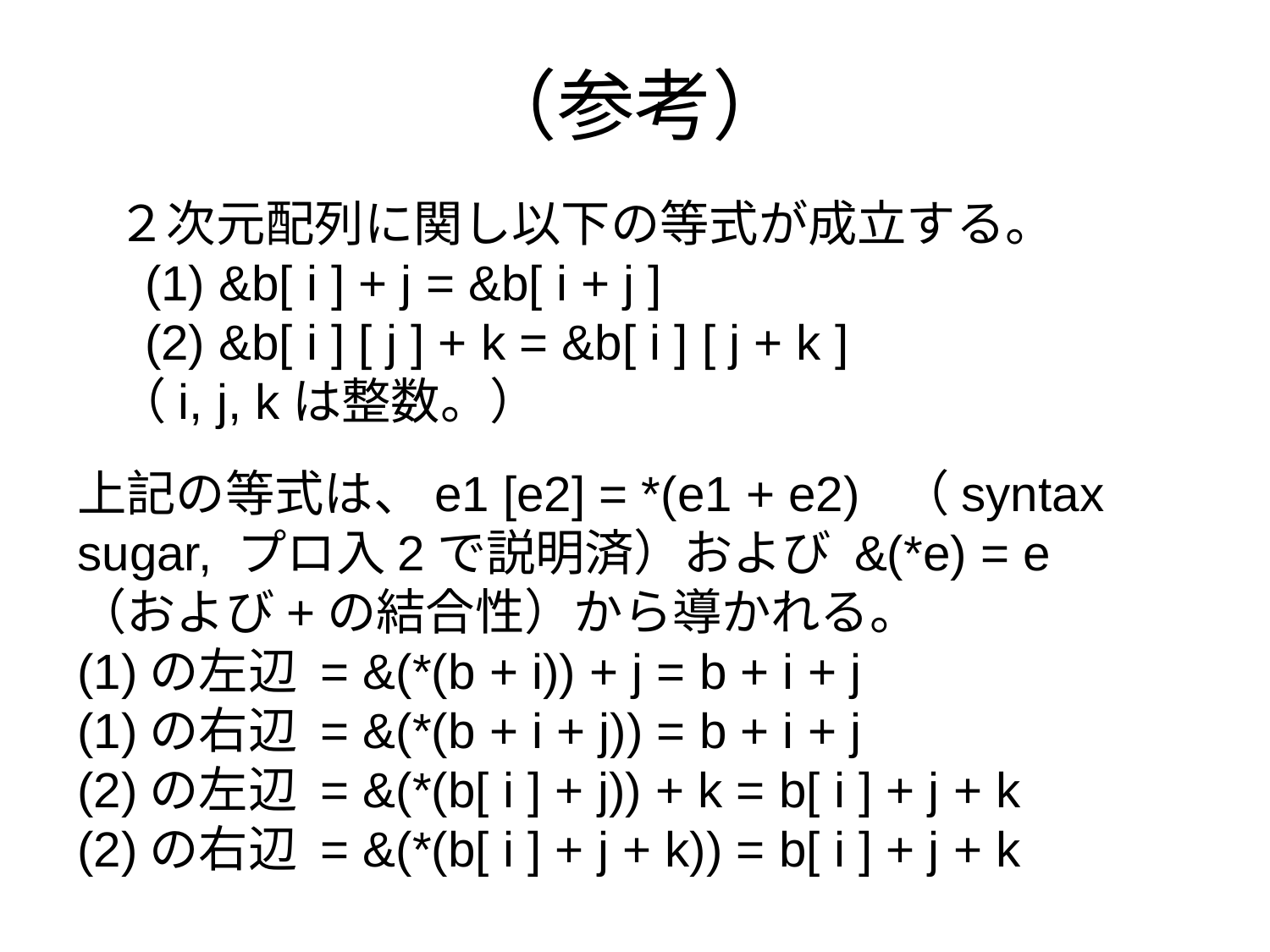

# （参考）
２次元配列に関し以下の等式が成立する。
  (1) &b[ i ] + j = &b[ i + j ]
  (2) &b[ i ] [ j ] + k = &b[ i ] [ j + k ]
（i, j, kは整数。）
上記の等式は、e1 [e2] = *(e1 + e2)  （syntax sugar, プロ入2で説明済）および &(*e) = e （および+の結合性）から導かれる。
(1)の左辺 = &(*(b + i)) + j = b + i + j
(1)の右辺 = &(*(b + i + j)) = b + i + j
(2)の左辺 = &(*(b[ i ] + j)) + k = b[ i ] + j + k
(2)の右辺 = &(*(b[ i ] + j + k)) = b[ i ] + j + k